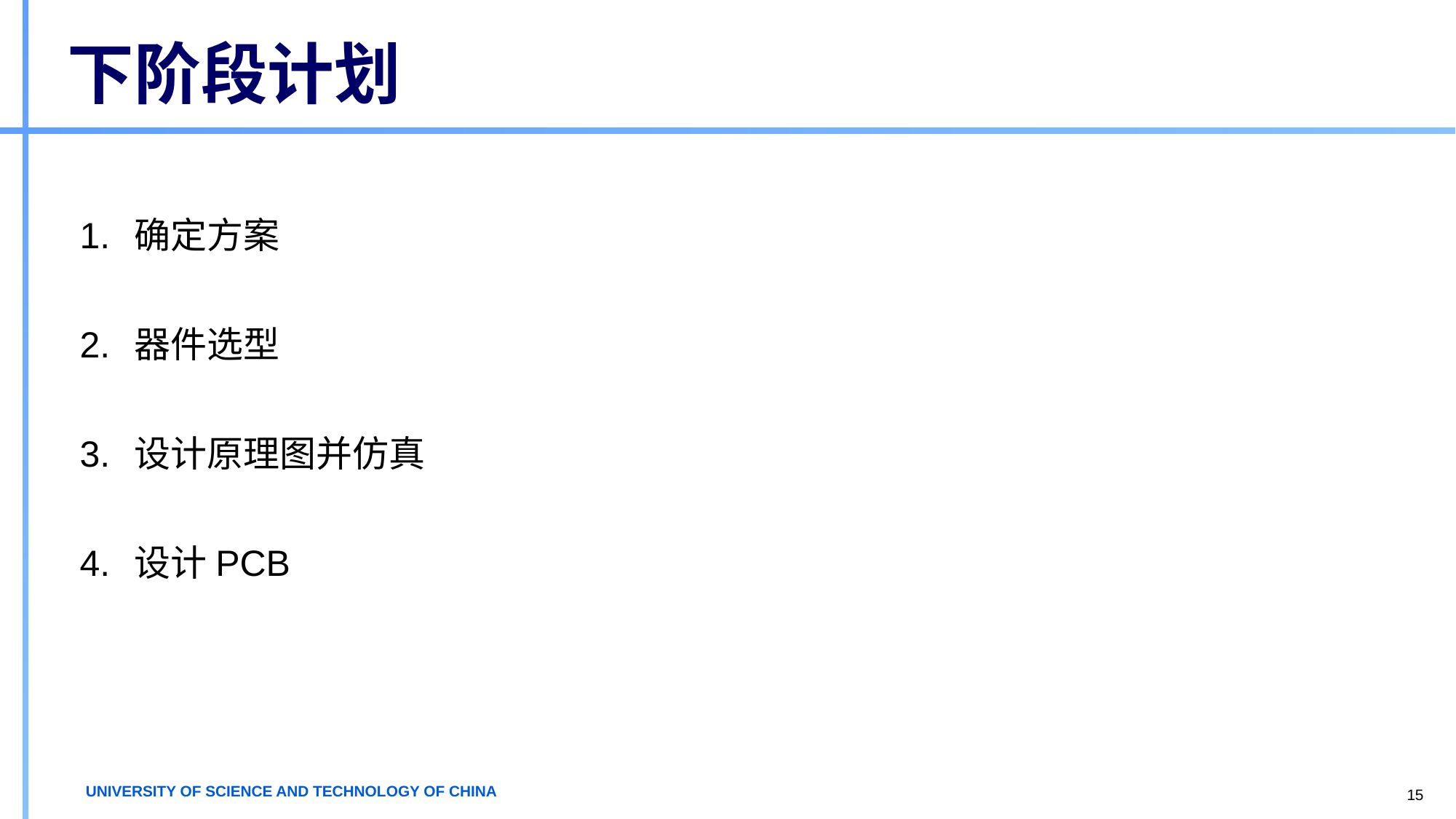

# 下阶段计划
确定方案
器件选型
设计原理图并仿真
设计PCB
15